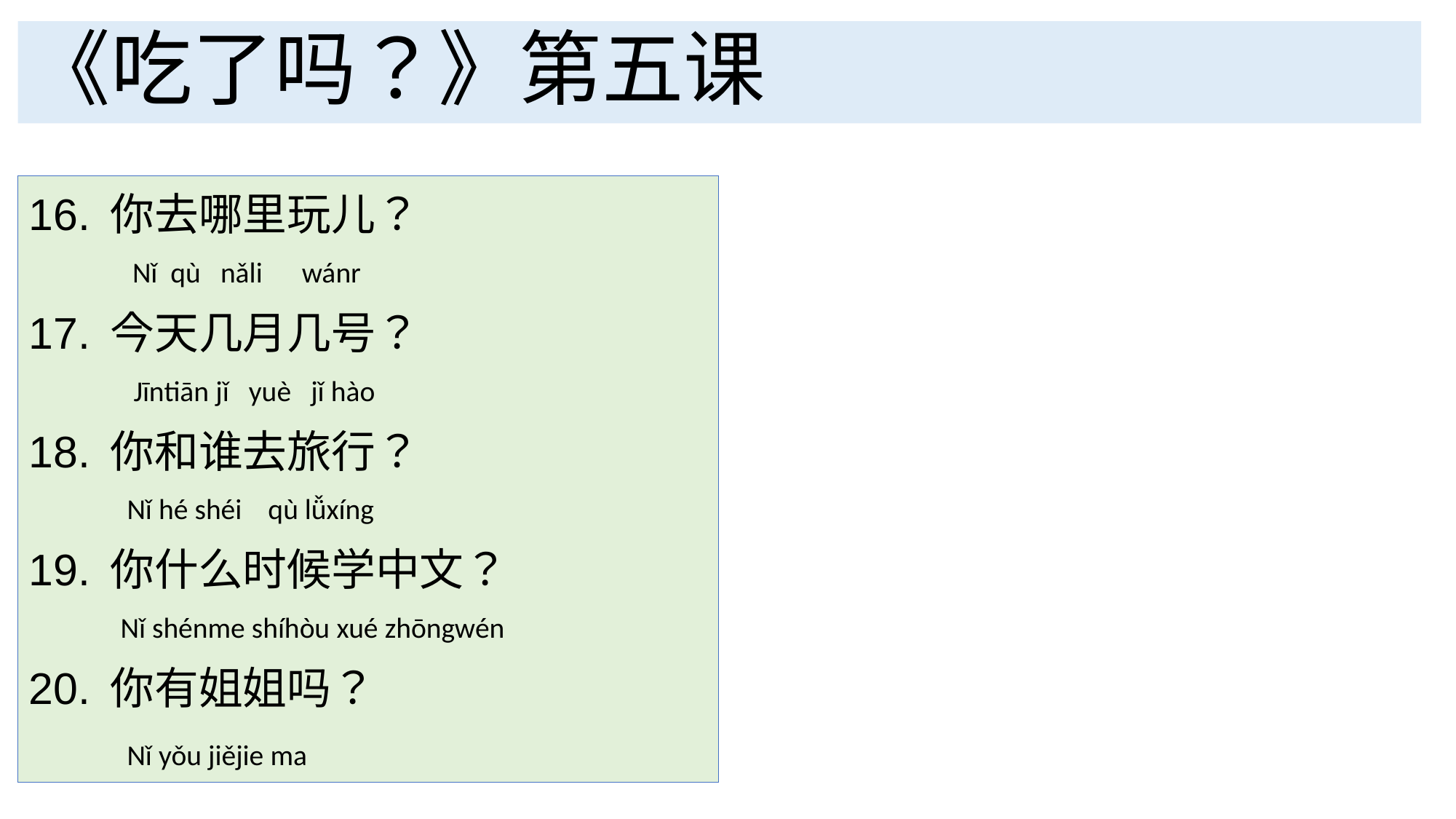

# 《吃了吗？》第五课
16. 你去哪里玩儿？
                Nǐ  qù   nǎli      wánr
17. 今天几月几号？
                Jīntiān jǐ   yuè   jǐ hào
18. 你和谁去旅行？
               Nǐ hé shéi    qù lǚxíng
19. 你什么时候学中文？
              Nǐ shénme shíhòu xué zhōngwén
20. 你有姐姐吗？
            Nǐ yǒu jiějie ma